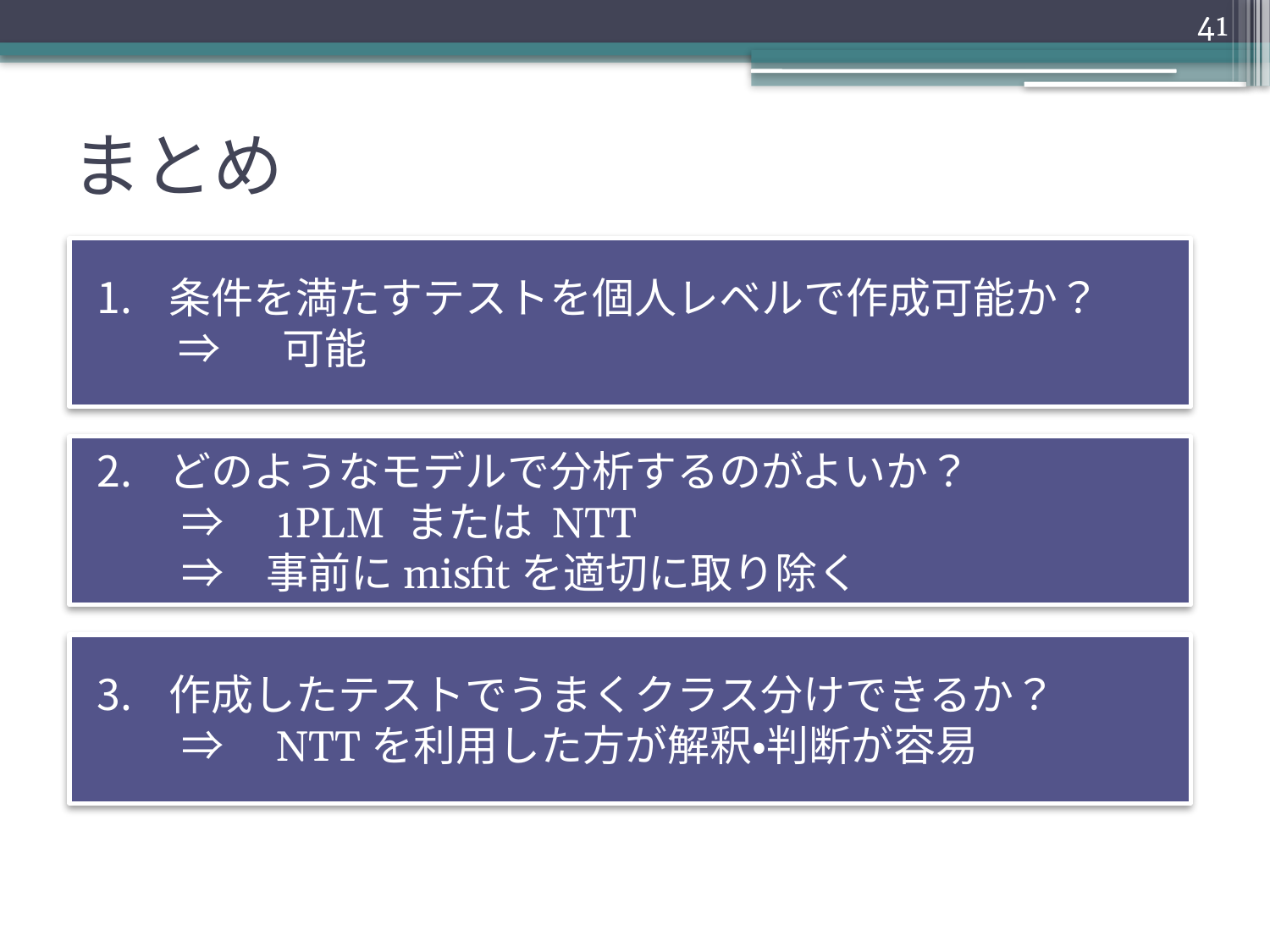

41
# まとめ
条件を満たすテストを個人レベルで作成可能か？
	 ⇒ 　可能
どのようなモデルで分析するのがよいか？
　　⇒　1PLM または NTT
　　⇒　事前にmisfitを適切に取り除く
作成したテストでうまくクラス分けできるか？
　　⇒　NTTを利用した方が解釈・判断が容易